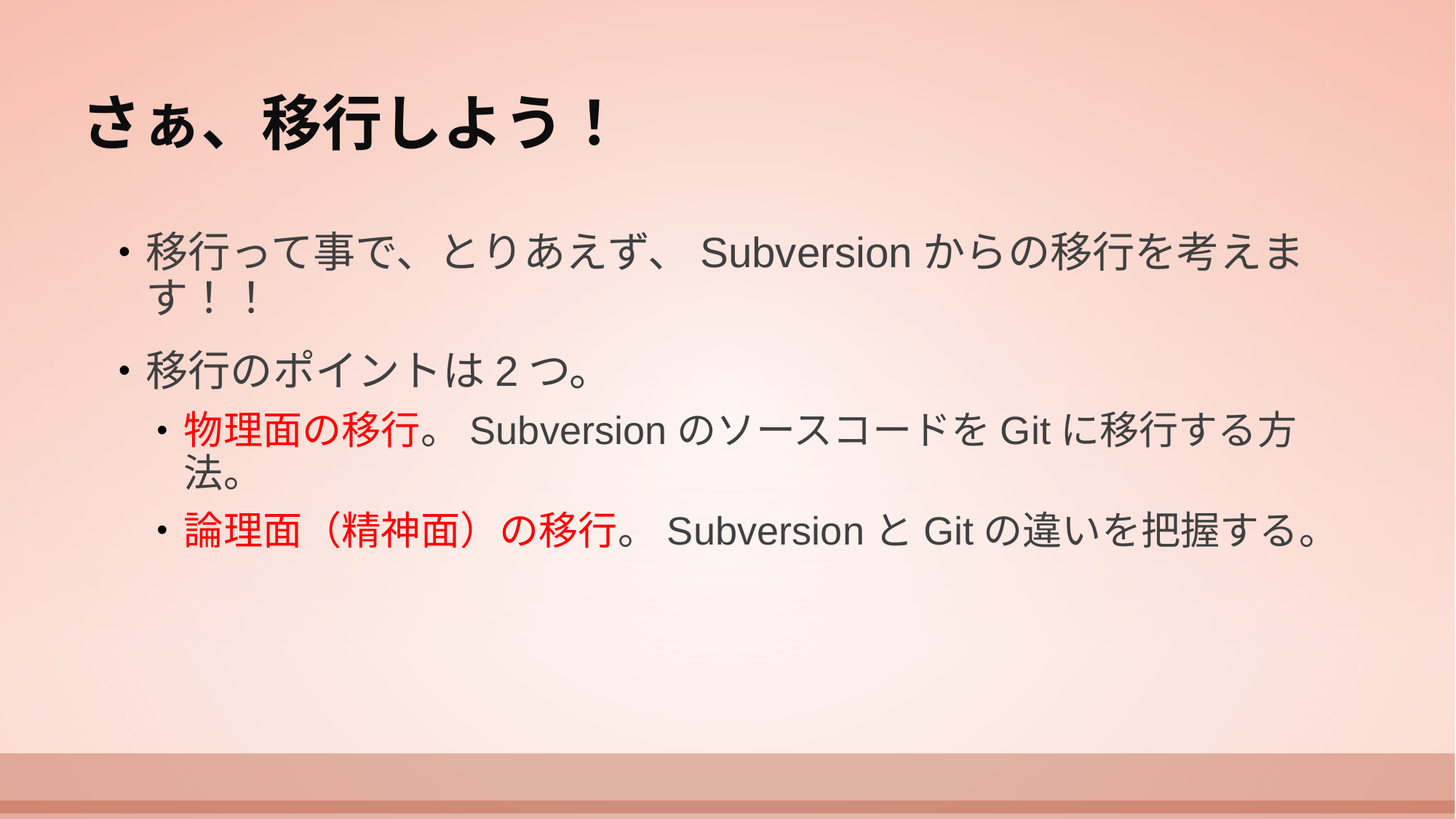

# さぁ、移行しよう！
移行って事で、とりあえず、Subversionからの移行を考えます！！
移行のポイントは2つ。
物理面の移行。SubversionのソースコードをGitに移行する方法。
論理面（精神面）の移行。SubversionとGitの違いを把握する。